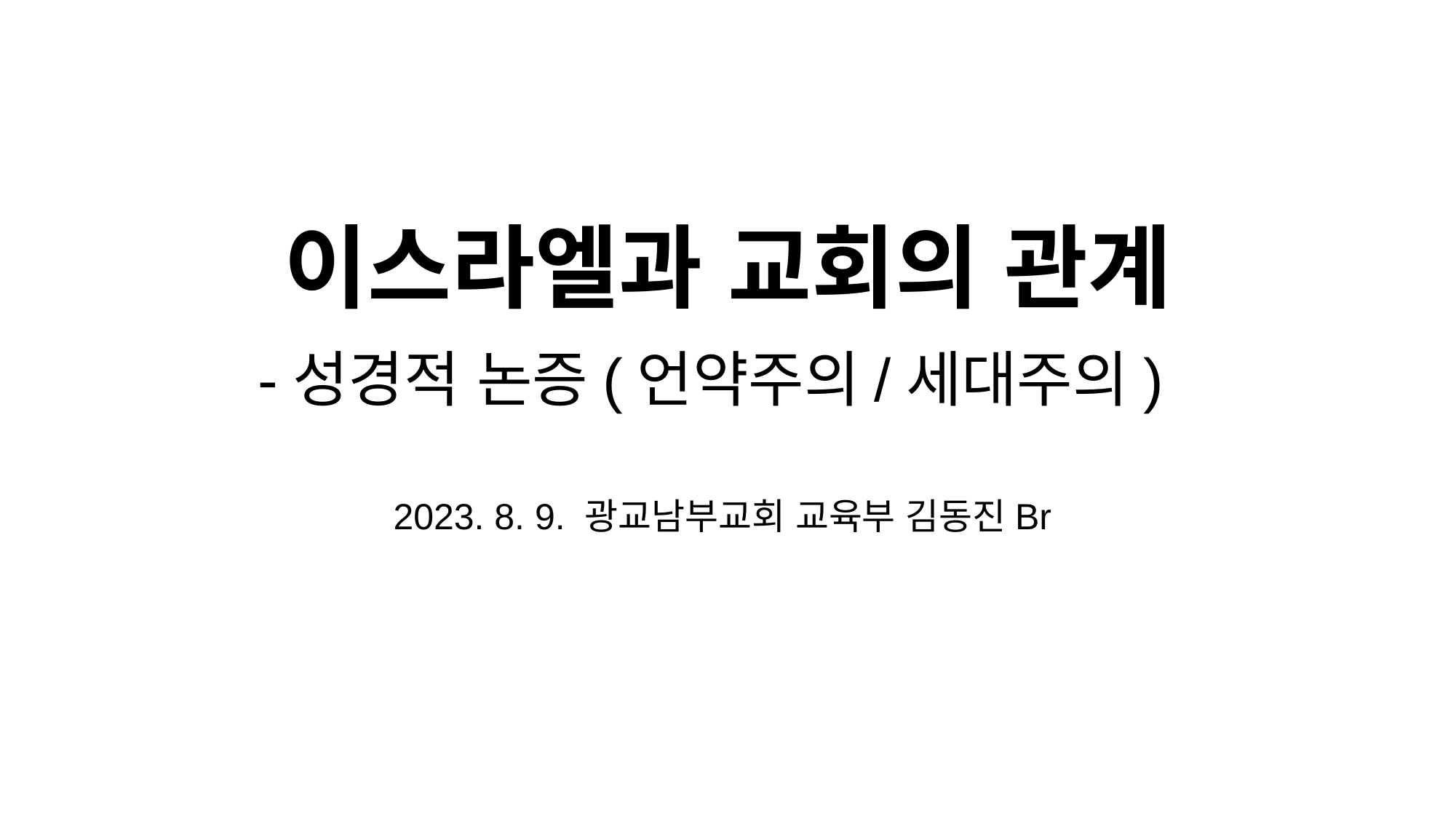

# 이스라엘과 교회의 관계 -성경적 논증(언약주의/세대주의)
2023. 8. 9. 광교남부교회 교육부 김동진Br